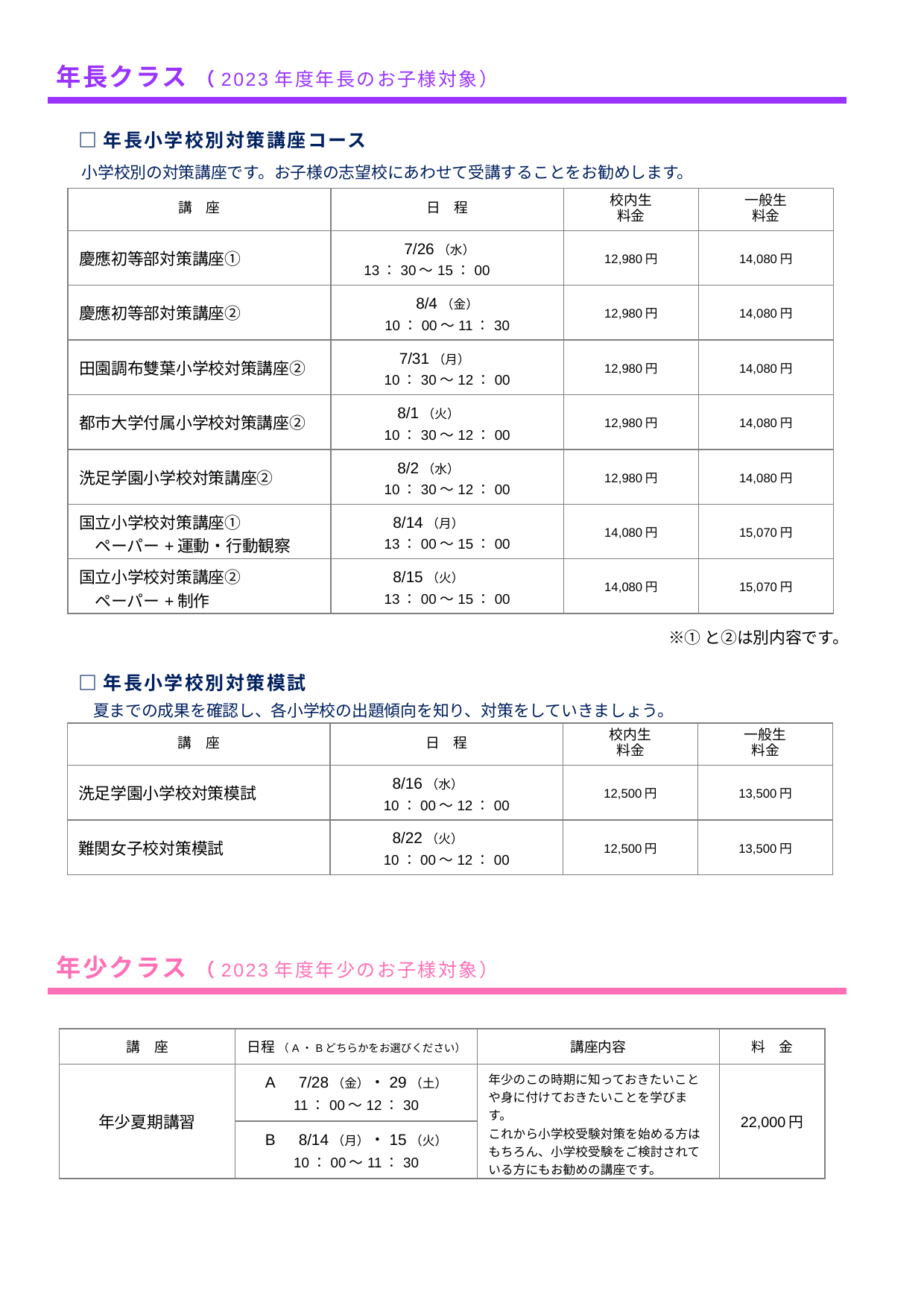

年長クラス （2023年度年長のお子様対象）
□年長小学校別対策講座コース
小学校別の対策講座です。お子様の志望校にあわせて受講することをお勧めします。
| 講　座 | 日　程 | 校内生 料金 | 一般生 料金 |
| --- | --- | --- | --- |
| 慶應初等部対策講座① | 7/26（水） 　 13：30～15：00 | 12,980円 | 14,080円 |
| 慶應初等部対策講座② | 8/4（金） 10：00～11：30 | 12,980円 | 14,080円 |
| 田園調布雙葉小学校対策講座② | 7/31（月）　　 10：30～12：00 | 12,980円 | 14,080円 |
| 都市大学付属小学校対策講座② | 8/1（火）　　　 10：30～12：00 | 12,980円 | 14,080円 |
| 洗足学園小学校対策講座② | 8/2（水）　　　 10：30～12：00 | 12,980円 | 14,080円 |
| 国立小学校対策講座①　　　　　ペーパー+運動・行動観察 | 8/14（月）　　　 13：00～15：00 | 14,080円 | 15,070円 |
| 国立小学校対策講座②　　　　　ペーパー+制作 | 8/15（火）　　　 13：00～15：00 | 14,080円 | 15,070円 |
※①と②は別内容です。
□年長小学校別対策模試
夏までの成果を確認し、各小学校の出題傾向を知り、対策をしていきましょう。
| 講　座 | 日　程 | 校内生 料金 | 一般生 料金 |
| --- | --- | --- | --- |
| 洗足学園小学校対策模試 | 8/16（水）　　　 10：00～12：00 | 12,500円 | 13,500円 |
| 難関女子校対策模試 | 8/22（火）　　　 10：00～12：00 | 12,500円 | 13,500円 |
年少クラス （2023年度年少のお子様対象）
| 講　座 | 日程 （A・Bどちらかをお選びください） | 講座内容 | 料　金 |
| --- | --- | --- | --- |
| 年少夏期講習 | A　7/28（金）・29（土） 11：00～12：30 | 年少のこの時期に知っておきたいことや身に付けておきたいことを学びます。 これから小学校受験対策を始める方はもちろん、小学校受験をご検討されている方にもお勧めの講座です。 | 22,000円 |
|  | B　8/14（月）・15（火） 10：00～11：30 |  |  |